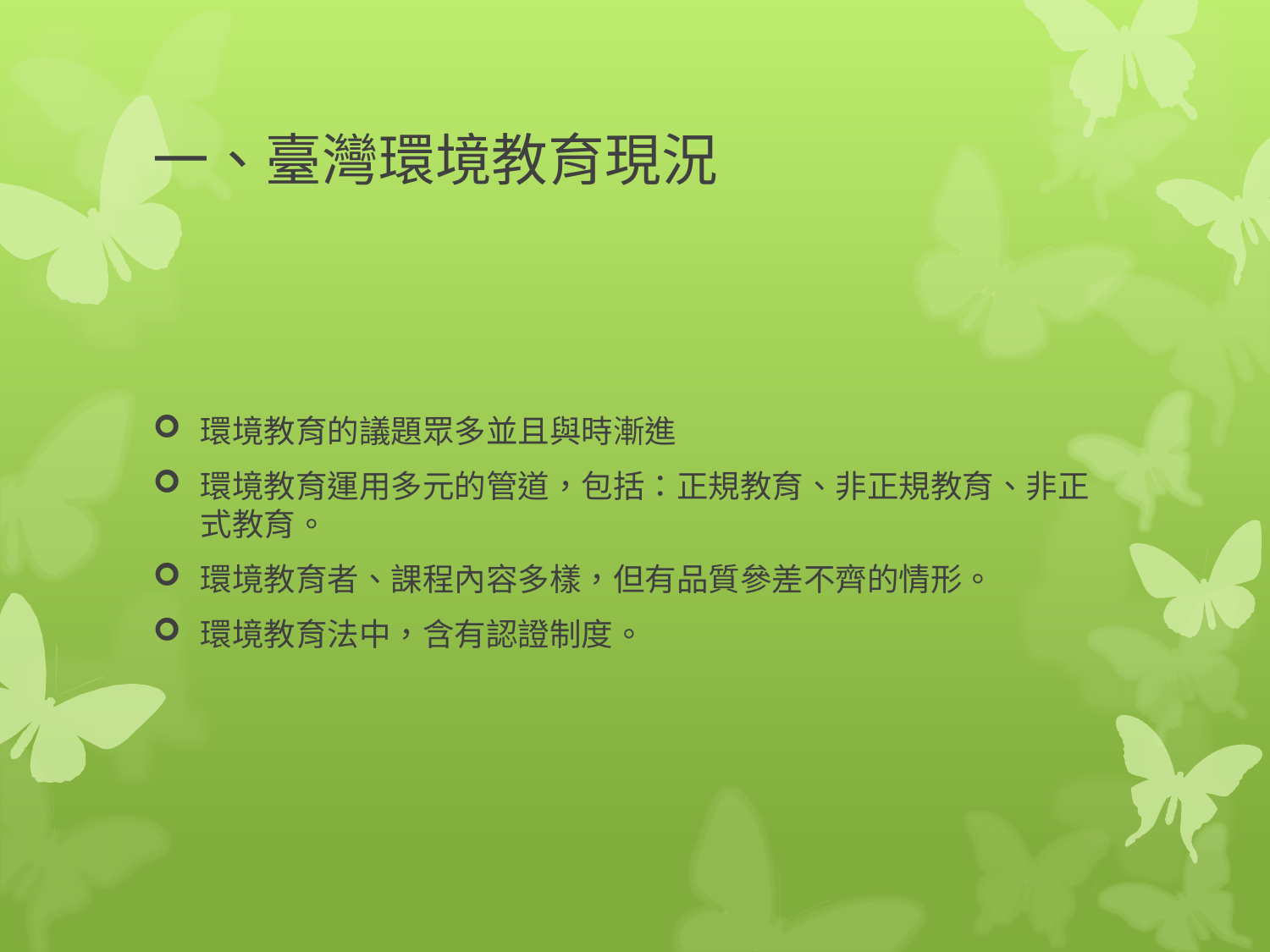

# 一、臺灣環境教育現況

環境教育的議題眾多並且與時漸進
環境教育運用多元的管道，包括：正規教育、非正規教育、非正式教育。
環境教育者、課程內容多樣，但有品質參差不齊的情形。
環境教育法中，含有認證制度。